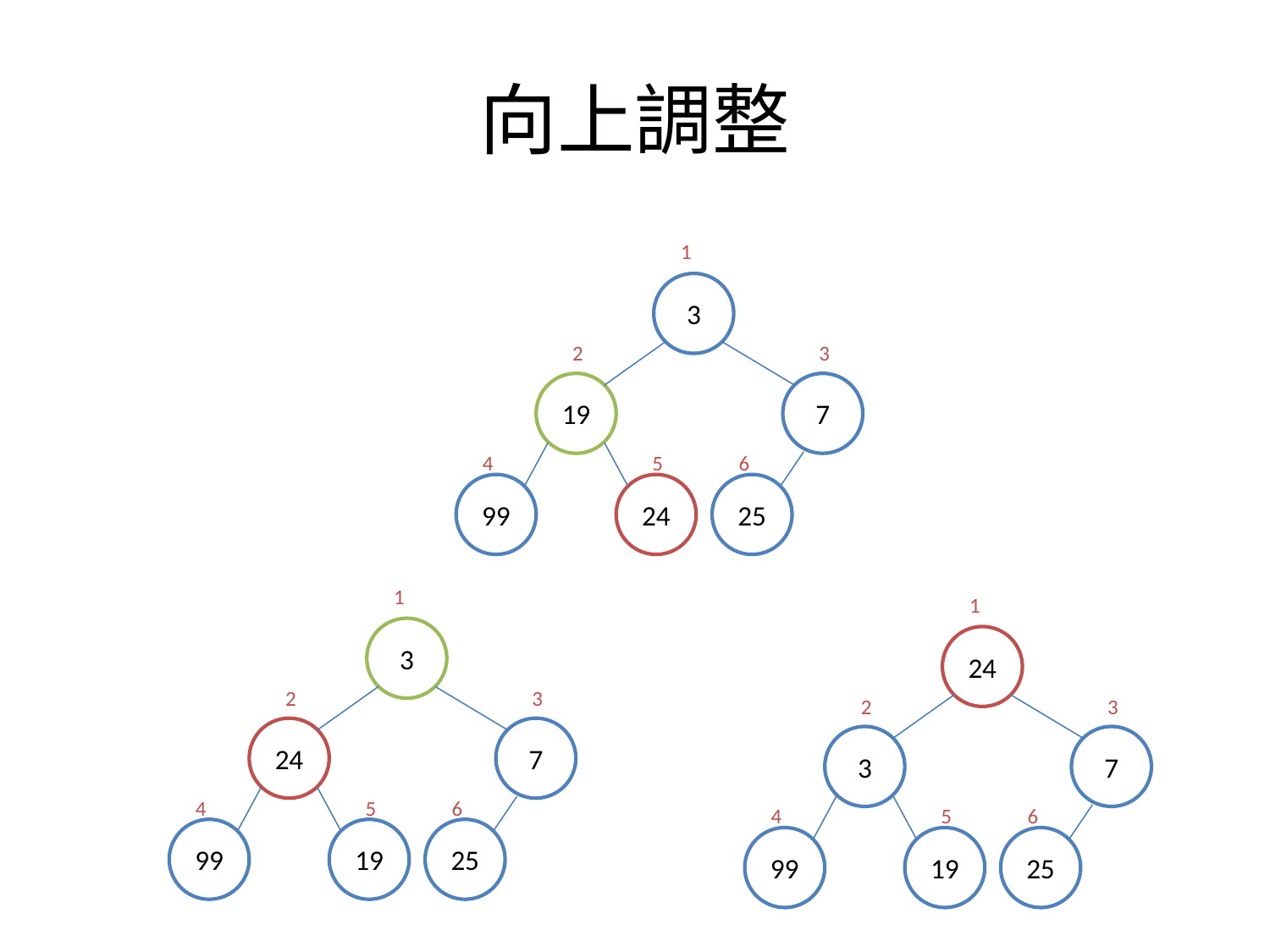

# 向上調整
1
3
19
7
99
24
25
2
3
4
5
6
1
3
24
7
99
19
25
2
3
4
5
6
1
24
3
7
99
19
25
2
3
4
5
6